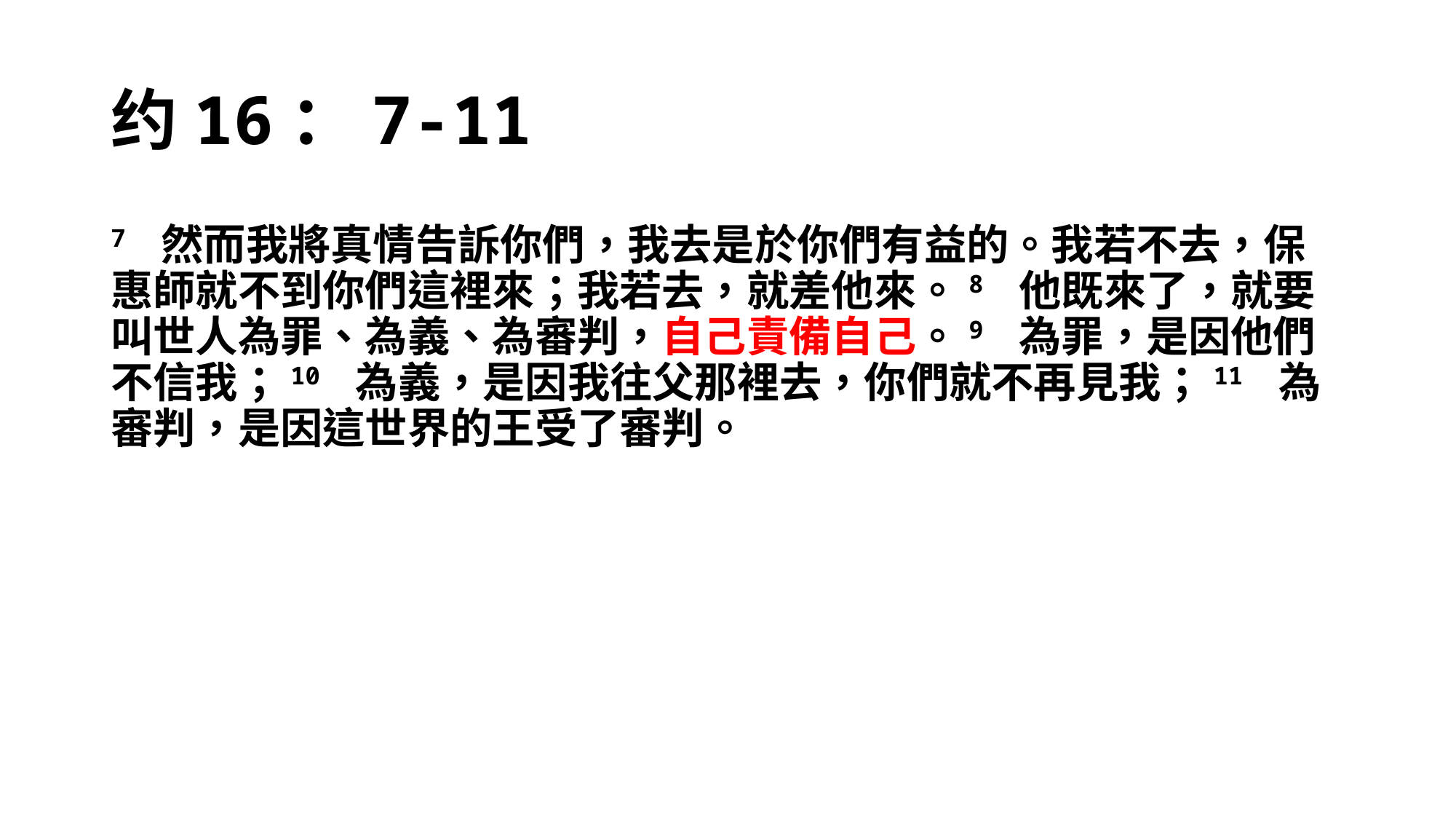

# 约16：7-11
7 然而我將真情告訴你們，我去是於你們有益的。我若不去，保惠師就不到你們這裡來；我若去，就差他來。8 他既來了，就要叫世人為罪、為義、為審判，自己責備自己。9 為罪，是因他們不信我；10 為義，是因我往父那裡去，你們就不再見我；11 為審判，是因這世界的王受了審判。